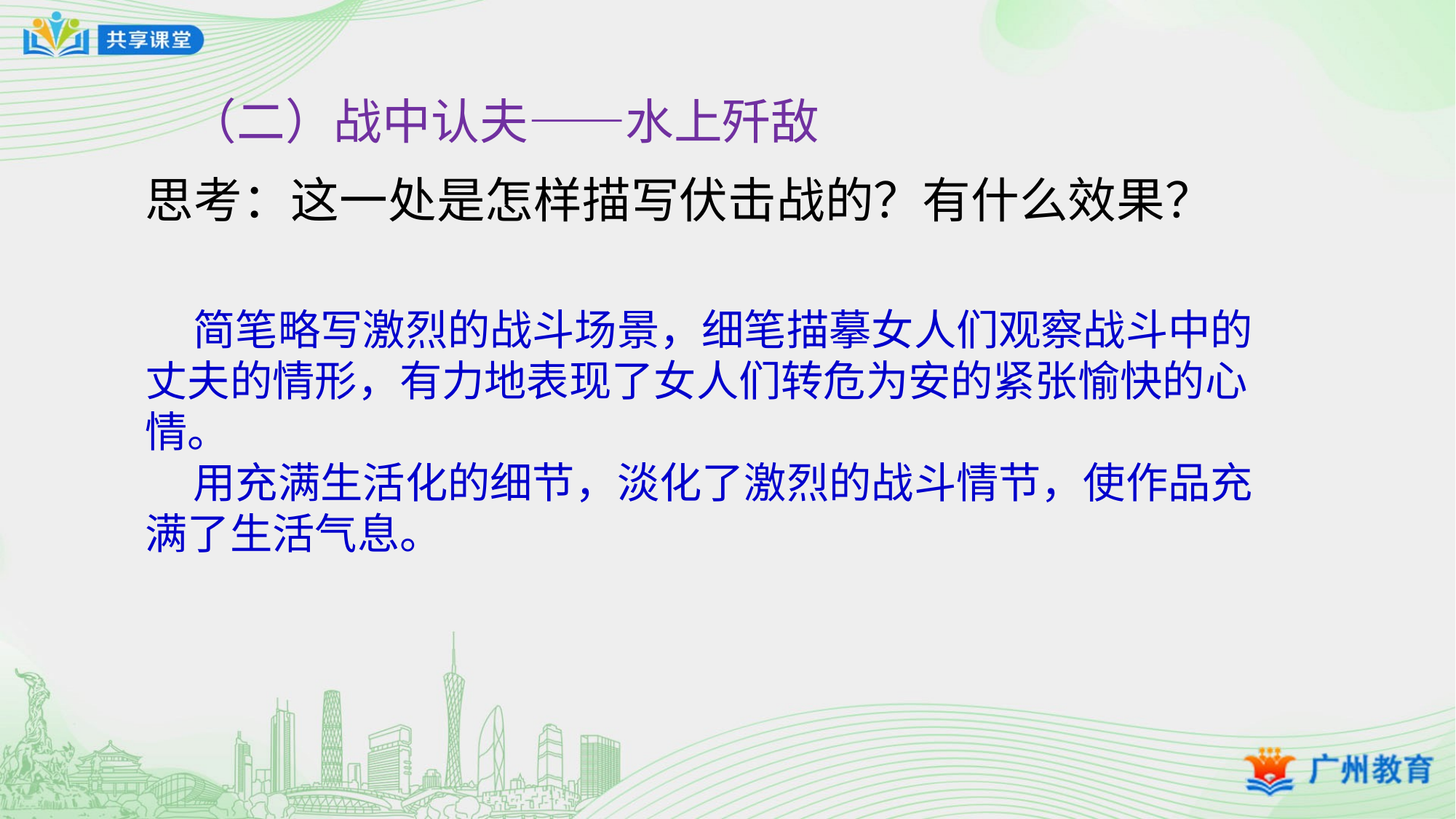

（二）战中认夫——水上歼敌
思考：这一处是怎样描写伏击战的？有什么效果？
    简笔略写激烈的战斗场景，细笔描摹女人们观察战斗中的丈夫的情形，有力地表现了女人们转危为安的紧张愉快的心情。
    用充满生活化的细节，淡化了激烈的战斗情节，使作品充满了生活气息。